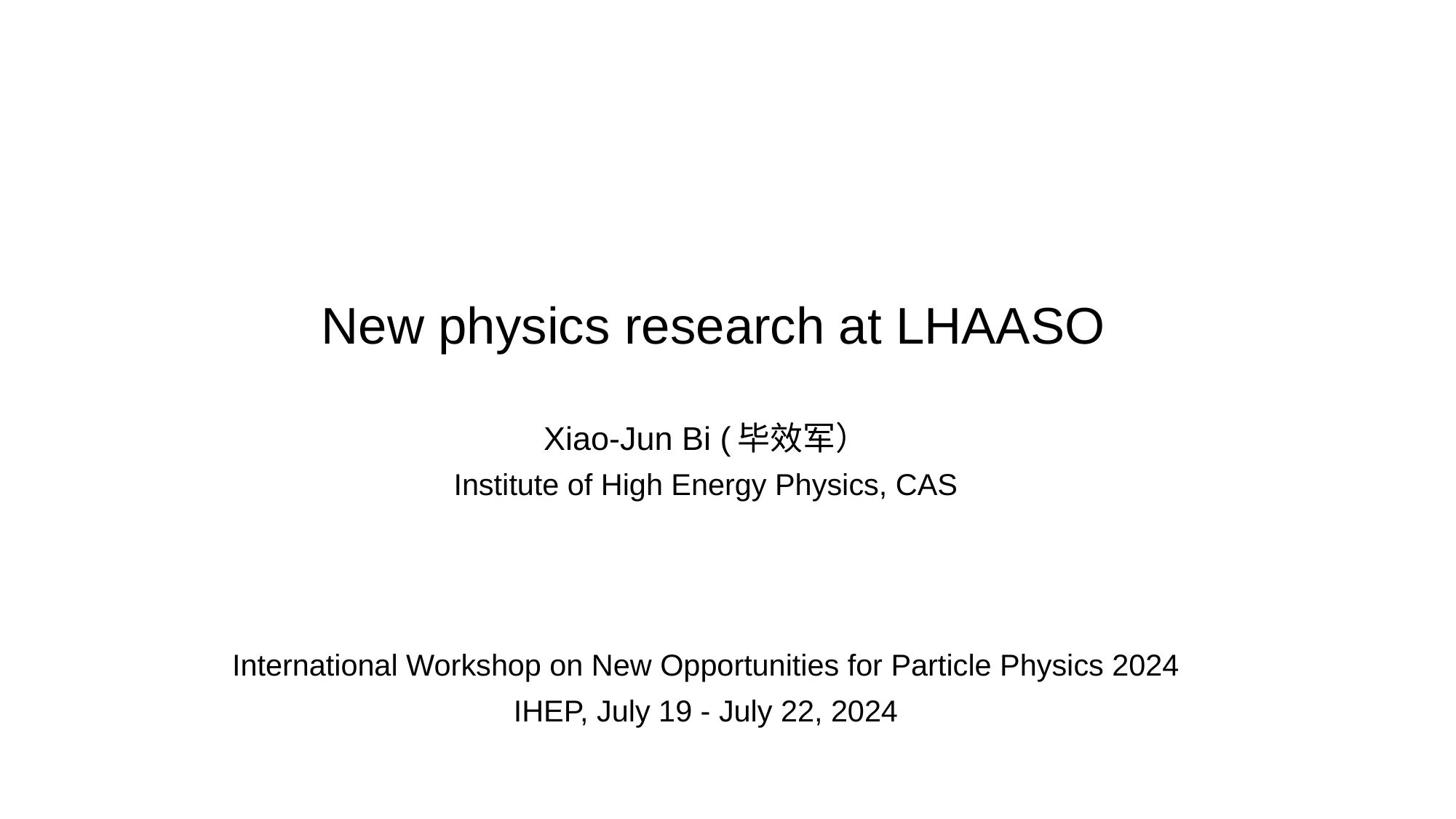

# New physics research at LHAASO
Xiao-Jun Bi (毕效军）
Institute of High Energy Physics, CAS

International Workshop on New Opportunities for Particle Physics 2024
IHEP, July 19 - July 22, 2024